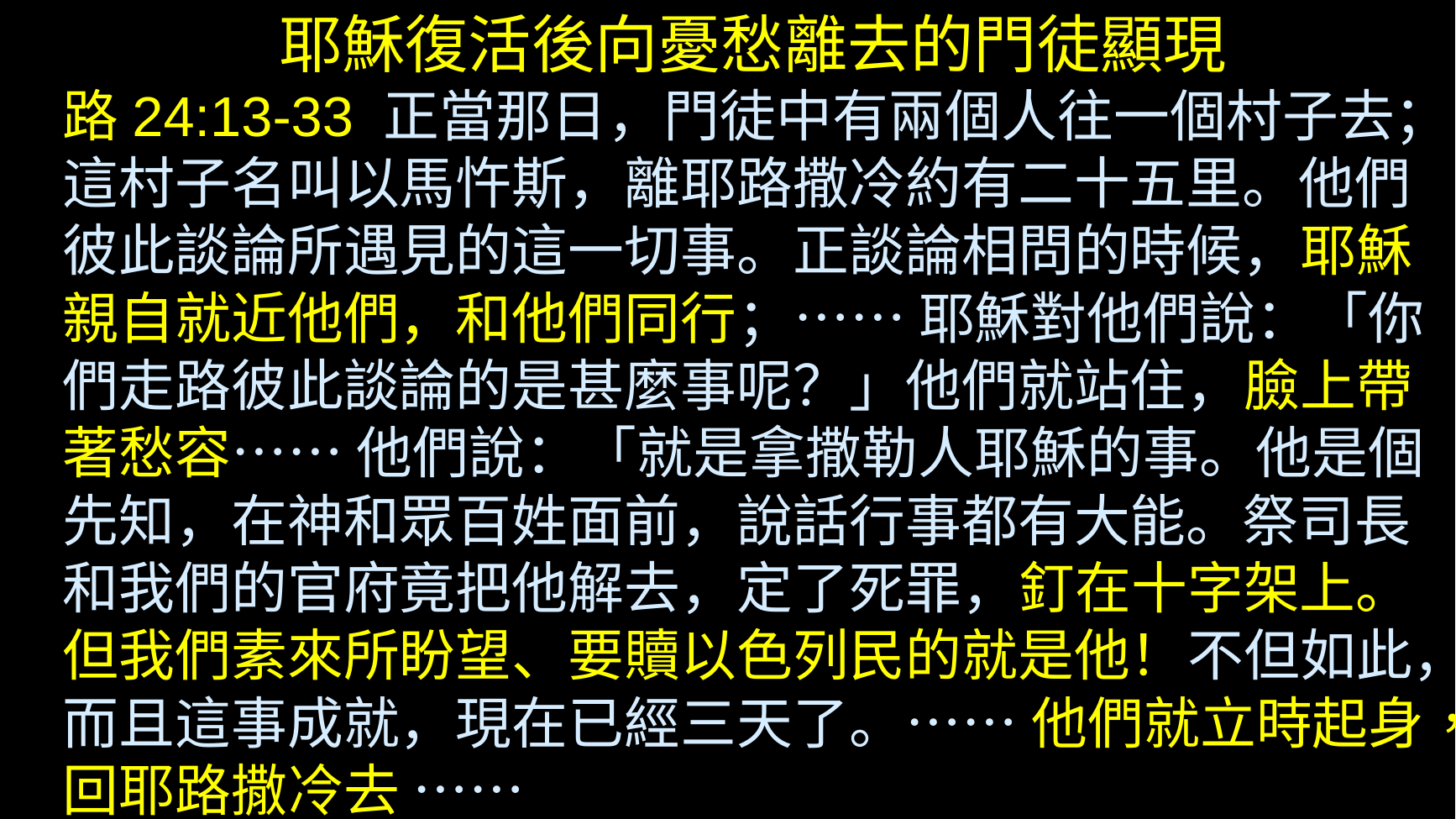

耶穌復活後向憂愁離去的門徒顯現
路24:13-33 正當那日，門徒中有兩個人往一個村子去；這村子名叫以馬忤斯，離耶路撒冷約有二十五里。他們彼此談論所遇見的這一切事。正談論相問的時候，耶穌親自就近他們，和他們同行；…… 耶穌對他們說：「你們走路彼此談論的是甚麼事呢？」他們就站住，臉上帶著愁容…… 他們說：「就是拿撒勒人耶穌的事。他是個先知，在神和眾百姓面前，說話行事都有大能。祭司長和我們的官府竟把他解去，定了死罪，釘在十字架上。但我們素來所盼望、要贖以色列民的就是他！不但如此，而且這事成就，現在已經三天了。…… 他們就立時起身，回耶路撒冷去 ……